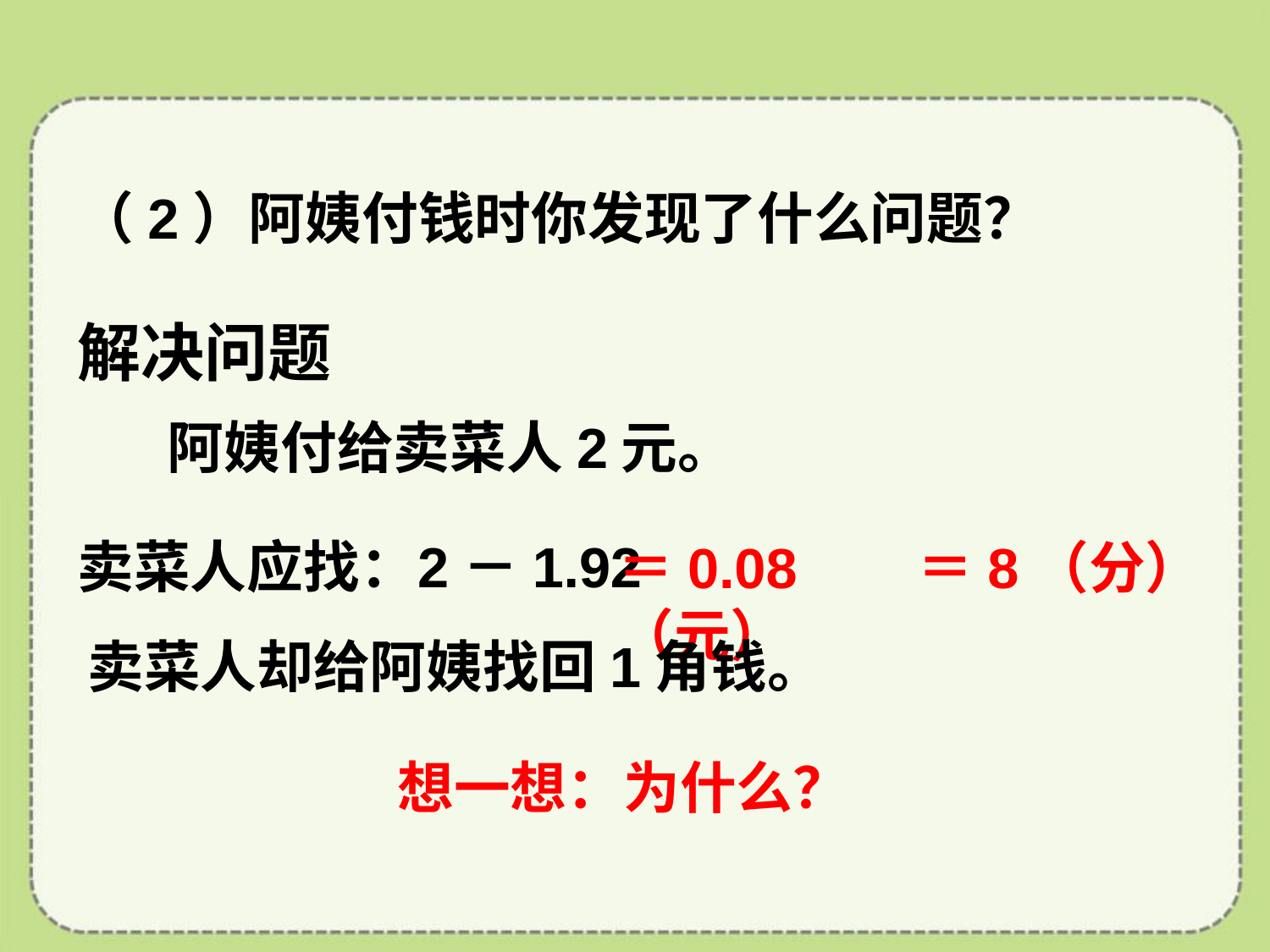

（2）阿姨付钱时你发现了什么问题？
解决问题
阿姨付给卖菜人2元。
卖菜人应找：
2－1.92
＝0.08（元）
＝8（分）
卖菜人却给阿姨找回1角钱。
想一想：为什么？